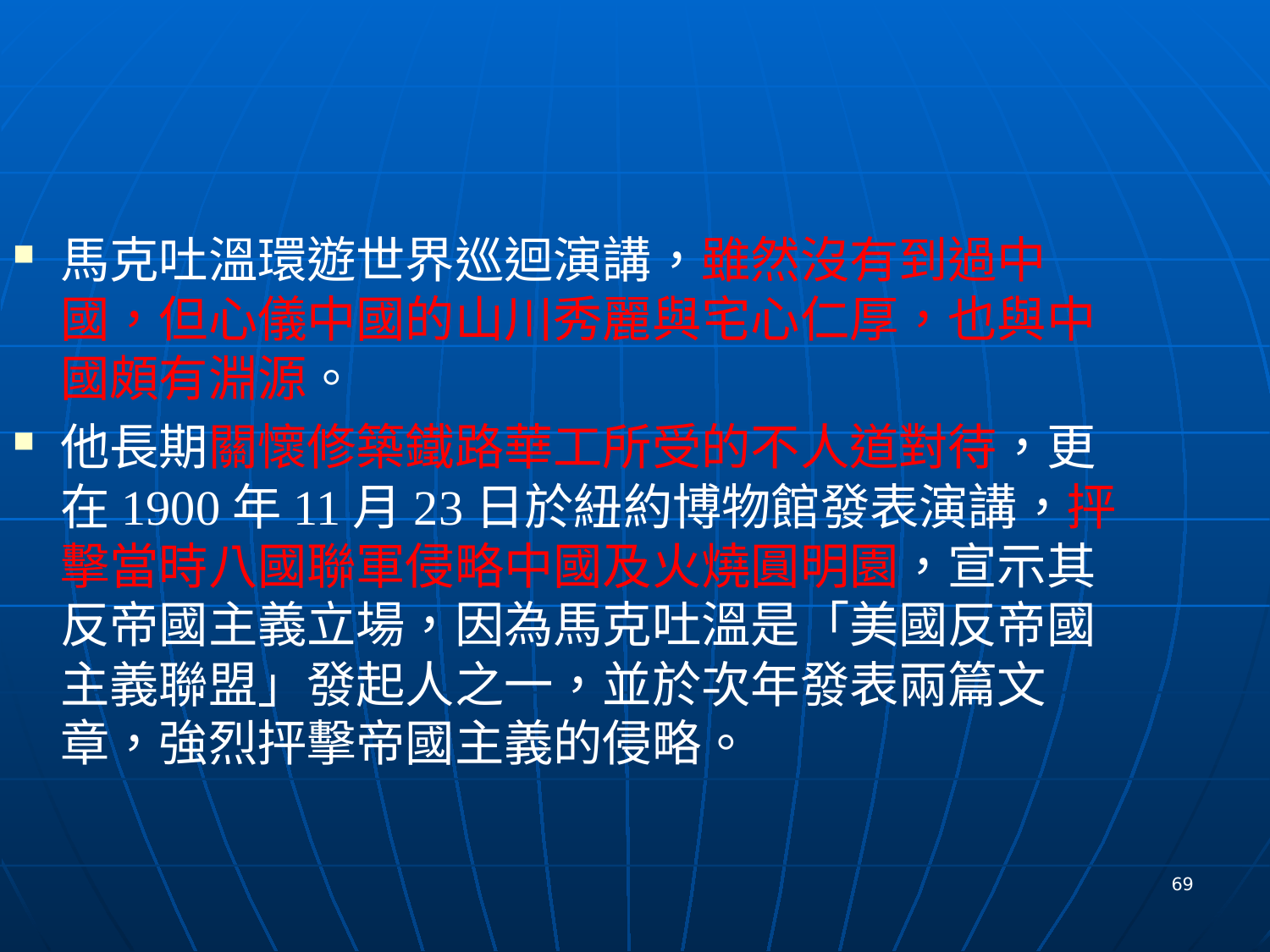

馬克吐溫環遊世界巡迴演講，雖然沒有到過中國，但心儀中國的山川秀麗與宅心仁厚，也與中國頗有淵源。
他長期關懷修築鐵路華工所受的不人道對待，更在1900年11月23日於紐約博物館發表演講，抨擊當時八國聯軍侵略中國及火燒圓明園，宣示其反帝國主義立場，因為馬克吐溫是「美國反帝國主義聯盟」發起人之一，並於次年發表兩篇文章，強烈抨擊帝國主義的侵略。
69